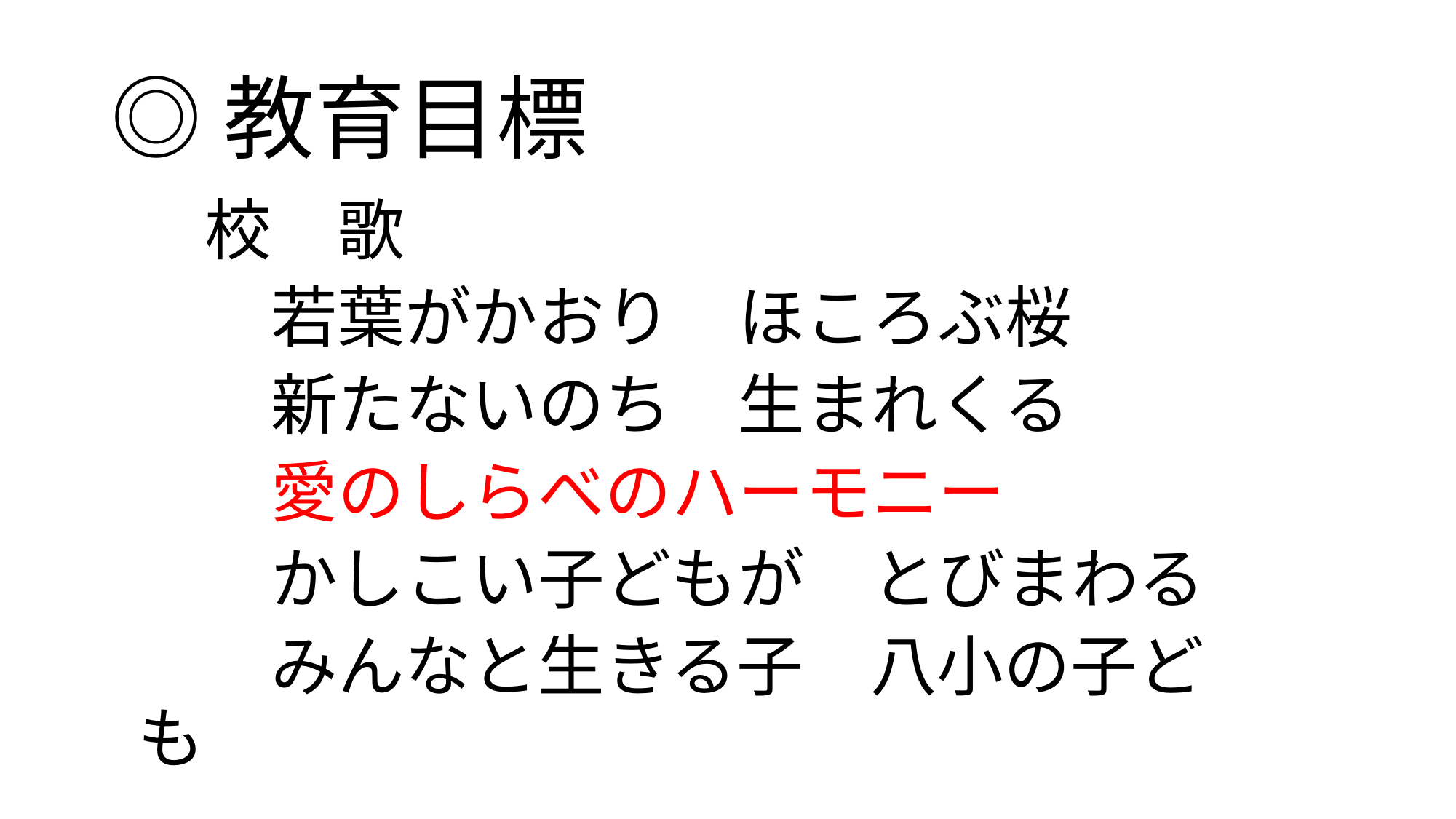

# ◎教育目標
　校　歌
　　若葉がかおり　ほころぶ桜
　　新たないのち　生まれくる
　　愛のしらべのハーモニー
　　かしこい子どもが　とびまわる
　　みんなと生きる子　八小の子ども